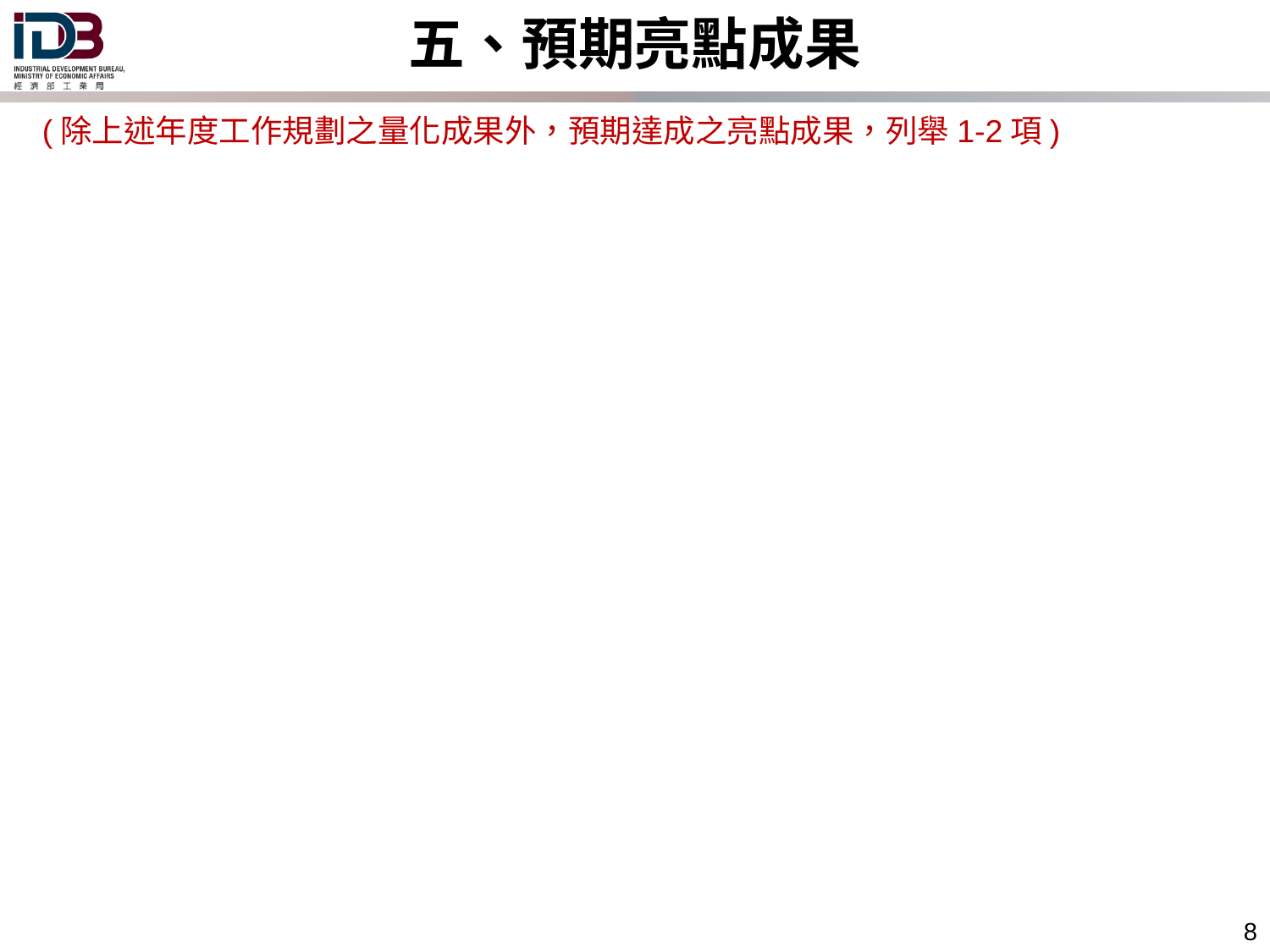

五、預期亮點成果
(除上述年度工作規劃之量化成果外，預期達成之亮點成果，列舉1-2項)